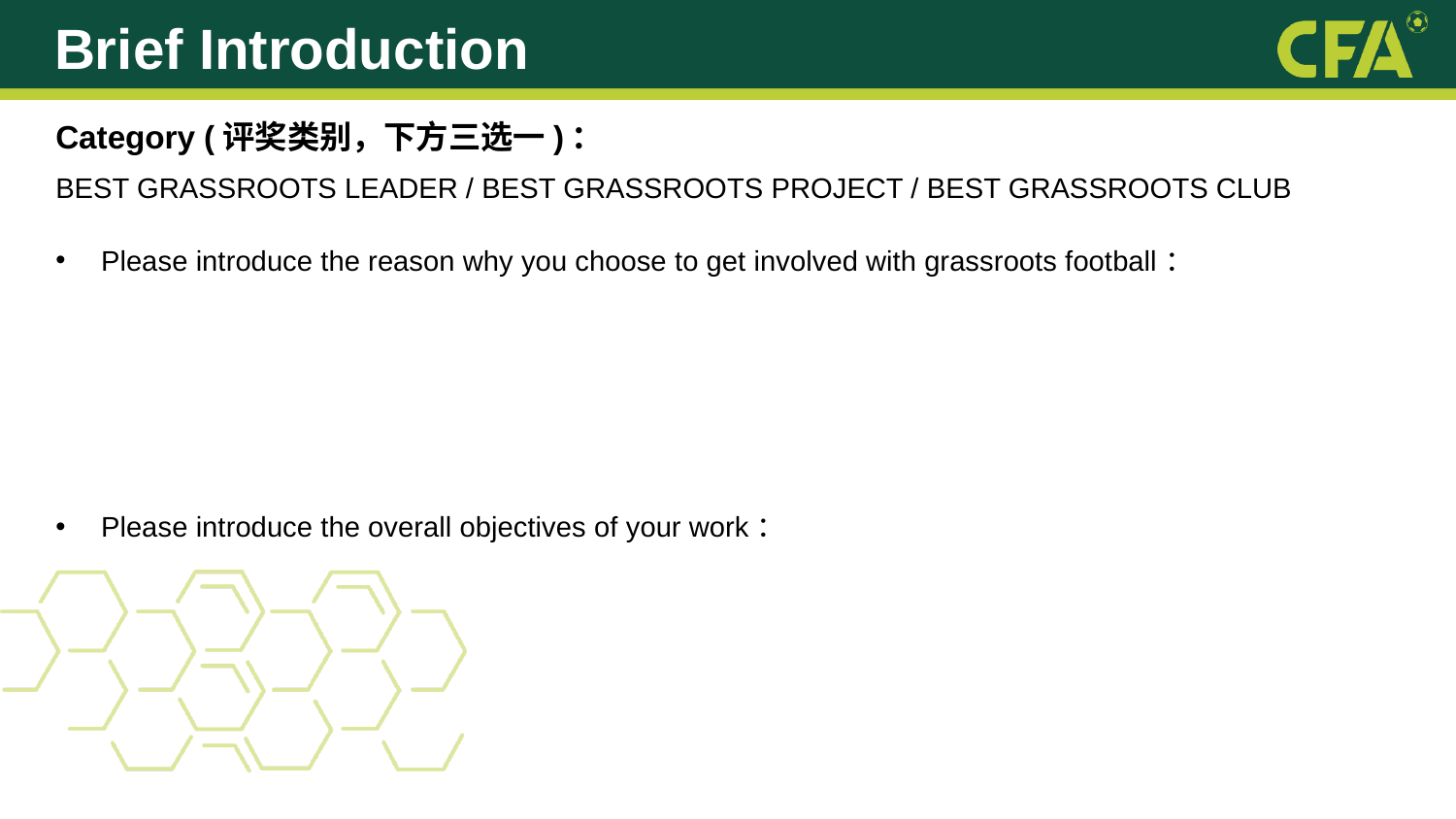

Brief Introduction
Category (评奖类别，下方三选一)：
BEST GRASSROOTS LEADER / BEST GRASSROOTS PROJECT / BEST GRASSROOTS CLUB

Please introduce the reason why you choose to get involved with grassroots football：

Please introduce the overall objectives of your work：